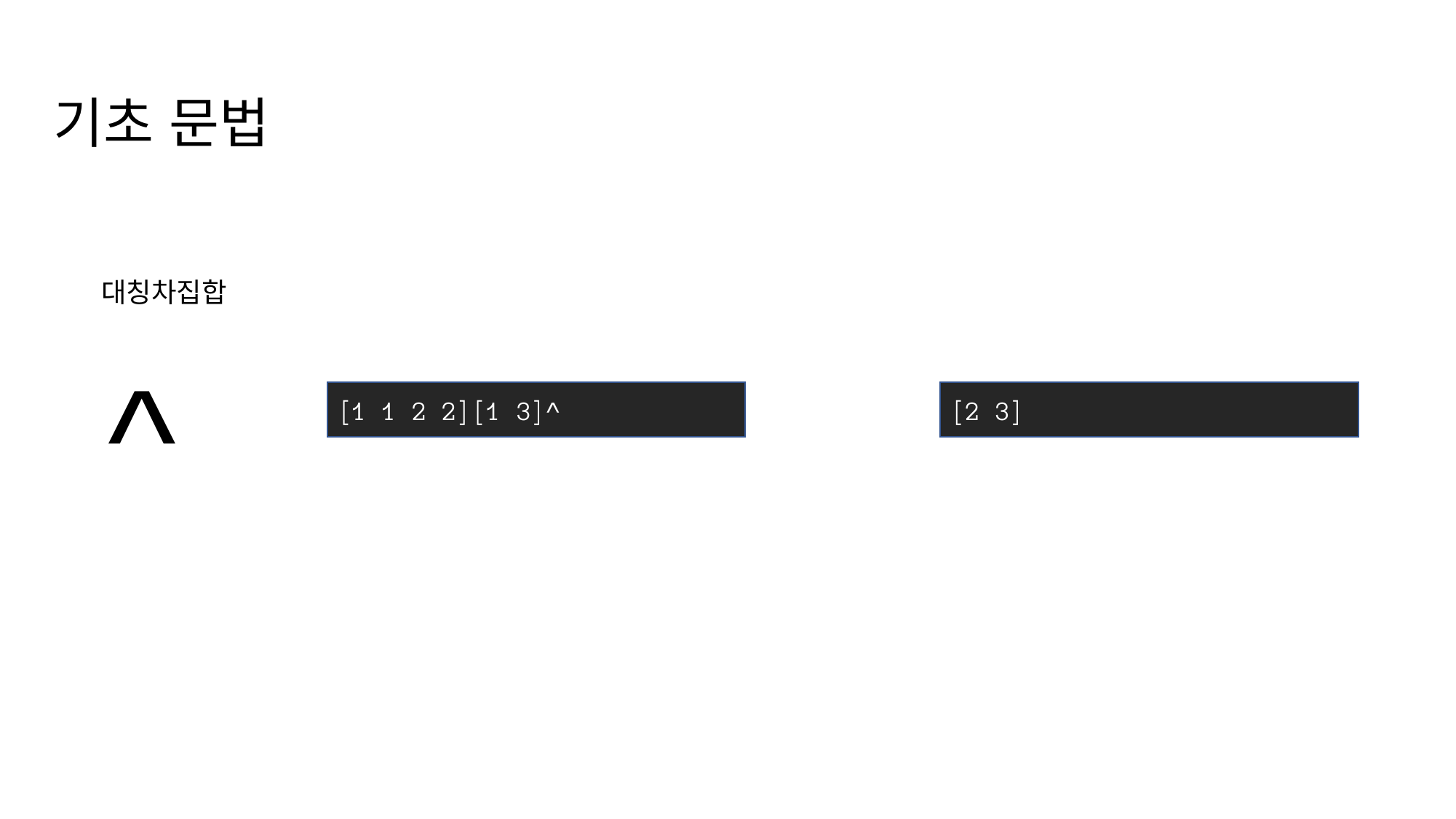

기초 문법
^
대칭차집합
[1 1 2 2][1 3]^
[2 3]